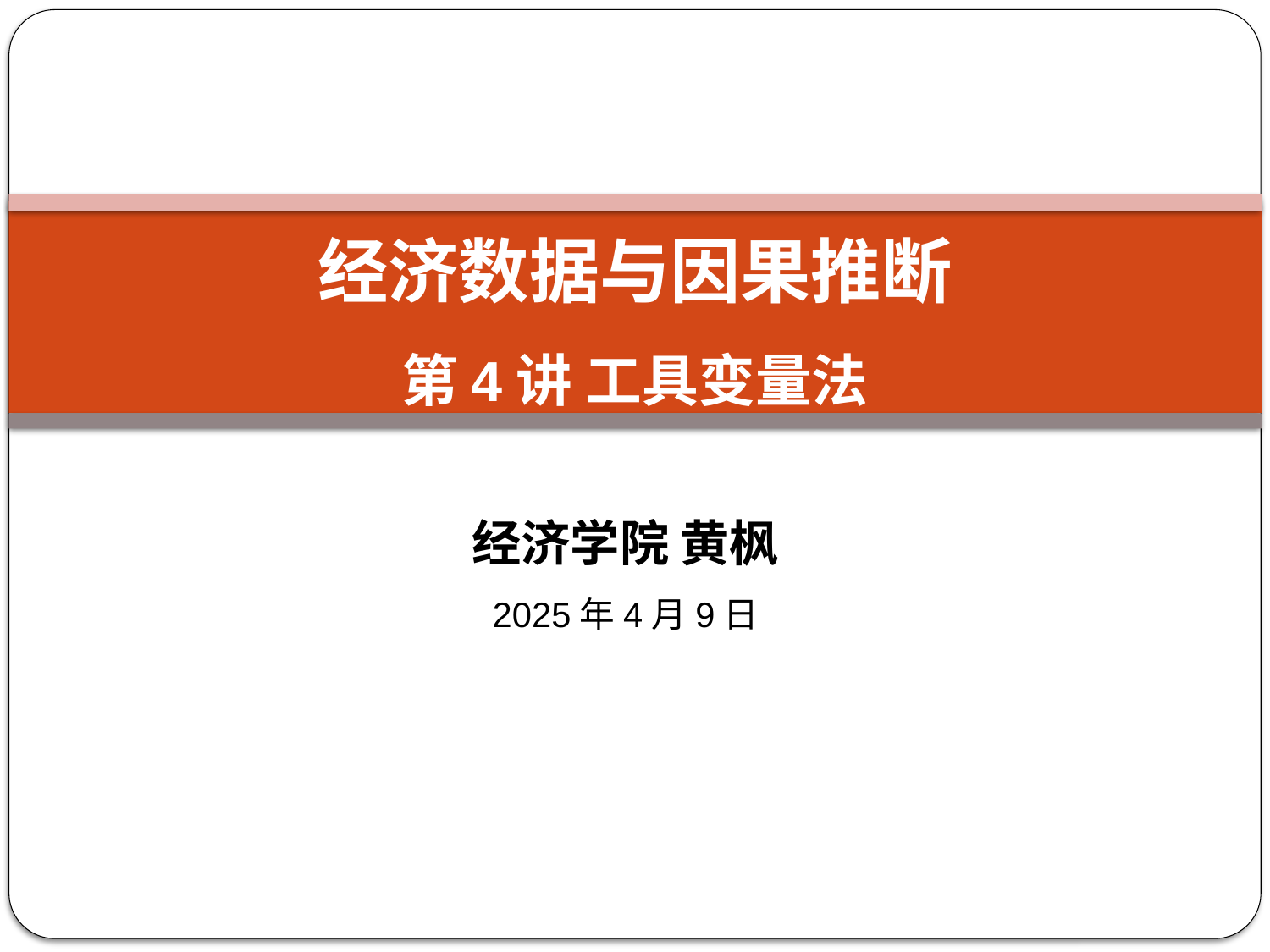

# 经济数据与因果推断 第4讲 工具变量法
经济学院 黄枫
2025年4月9日